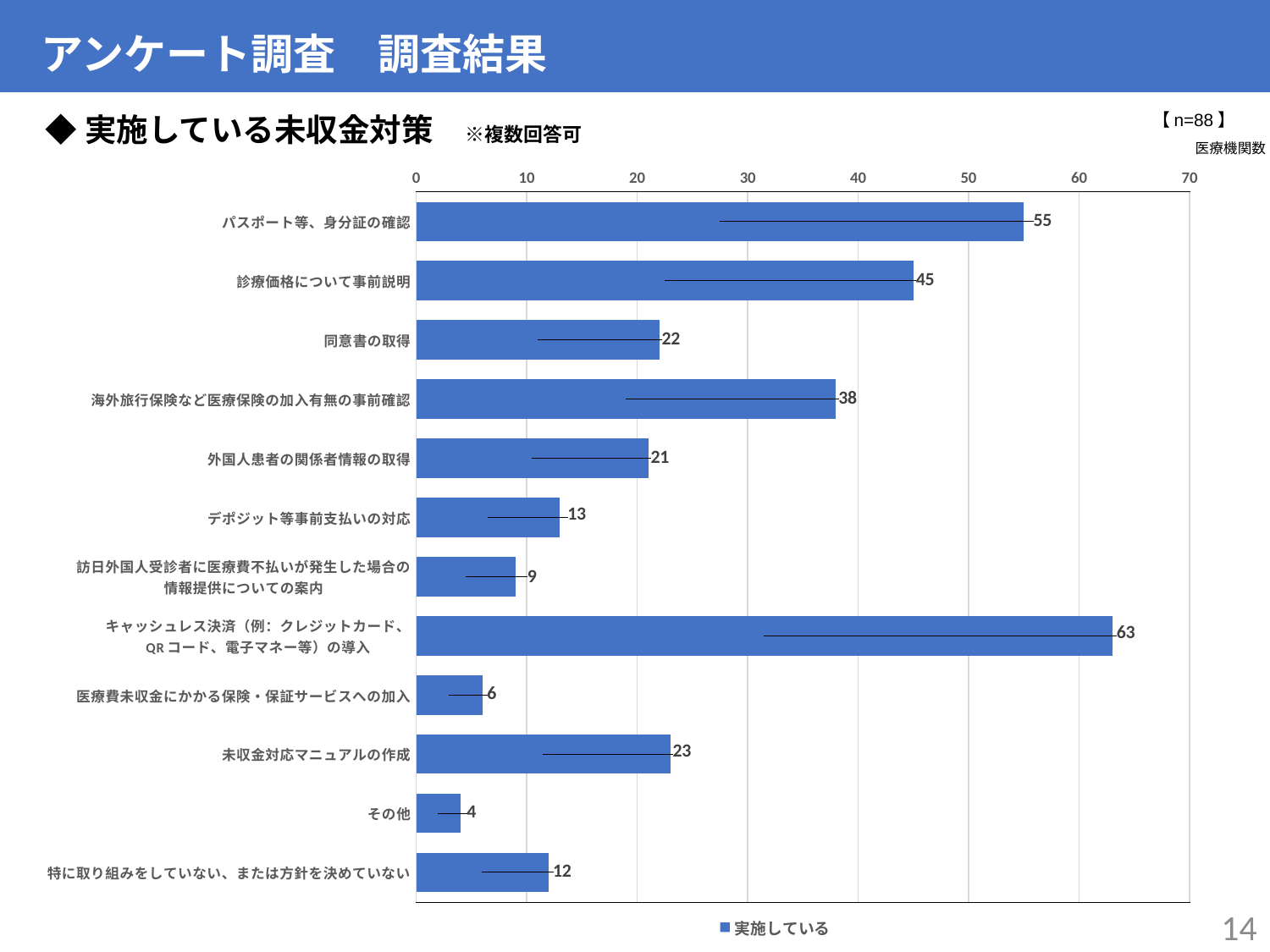

アンケート調査　調査結果
【n=88】

◆実施している未収金対策　※複数回答可

### Chart

| Category | 実施している |
|---|---|
| パスポート等、身分証の確認 | 55.0 |
| 診療価格について事前説明 | 45.0 |
| 同意書の取得 | 22.0 |
| 海外旅行保険など医療保険の加入有無の事前確認 | 38.0 |
| 外国人患者の関係者情報の取得 | 21.0 |
| デポジット等事前支払いの対応 | 13.0 |
| 訪日外国人受診者に医療費不払いが発生した場合の
情報提供についての案内 | 9.0 |
| キャッシュレス決済（例：クレジットカード、
QRコード、電子マネー等）の導入 | 63.0 |
| 医療費未収金にかかる保険・保証サービスへの加入 | 6.0 |
| 未収金対応マニュアルの作成 | 23.0 |
| その他 | 4.0 |
| 特に取り組みをしていない、または方針を決めていない | 12.0 |
医療機関数

14